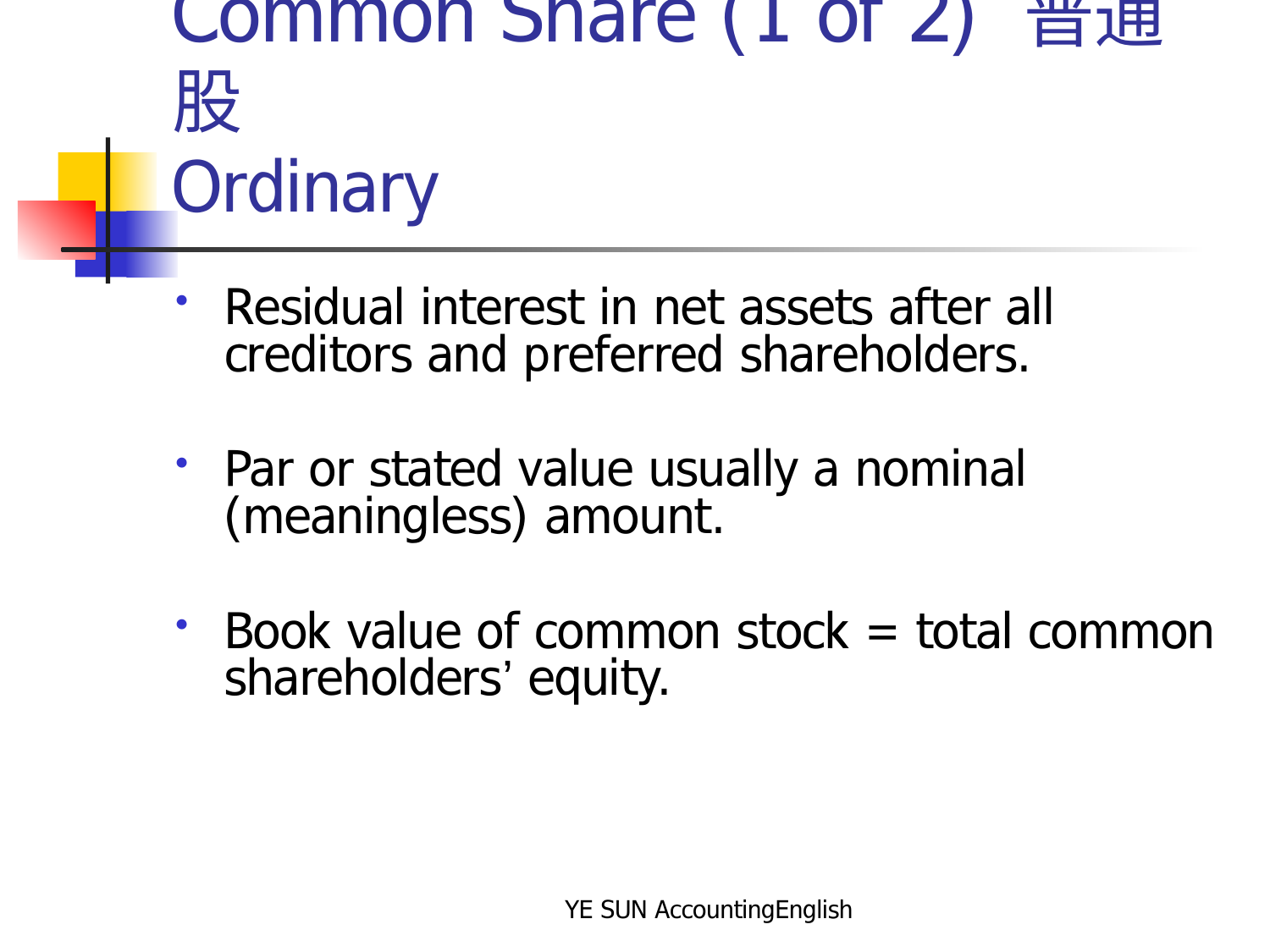

# Common Share (1 of 2) 普通股 Ordinary
Residual interest in net assets after all creditors and preferred shareholders.

Par or stated value usually a nominal (meaningless) amount.

Book value of common stock = total common shareholders’ equity.

YE SUN AccountingEnglish
23